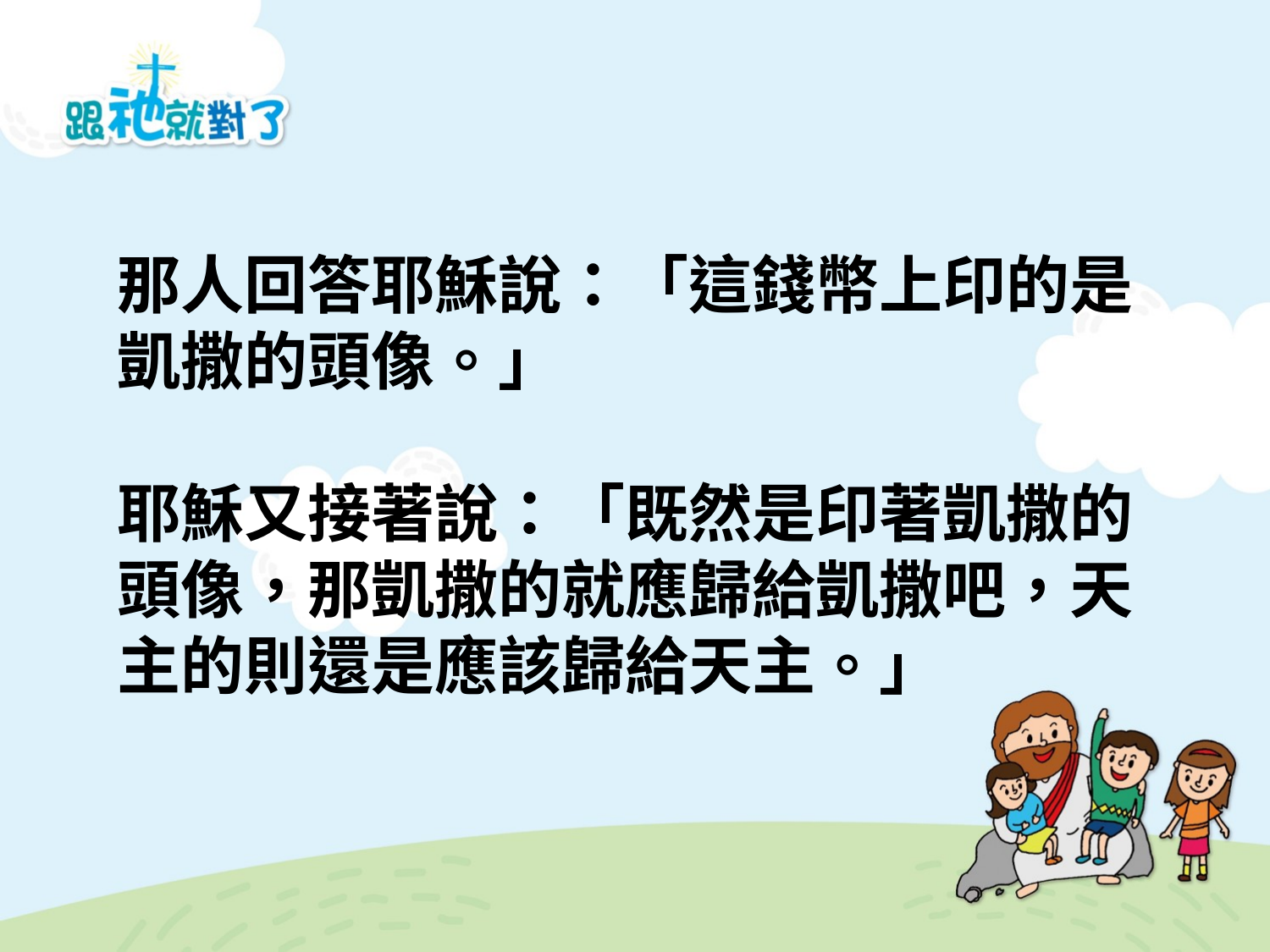

那人回答耶穌說：「這錢幣上印的是凱撒的頭像。」

耶穌又接著說：「既然是印著凱撒的頭像，那凱撒的就應歸給凱撒吧，天主的則還是應該歸給天主。」